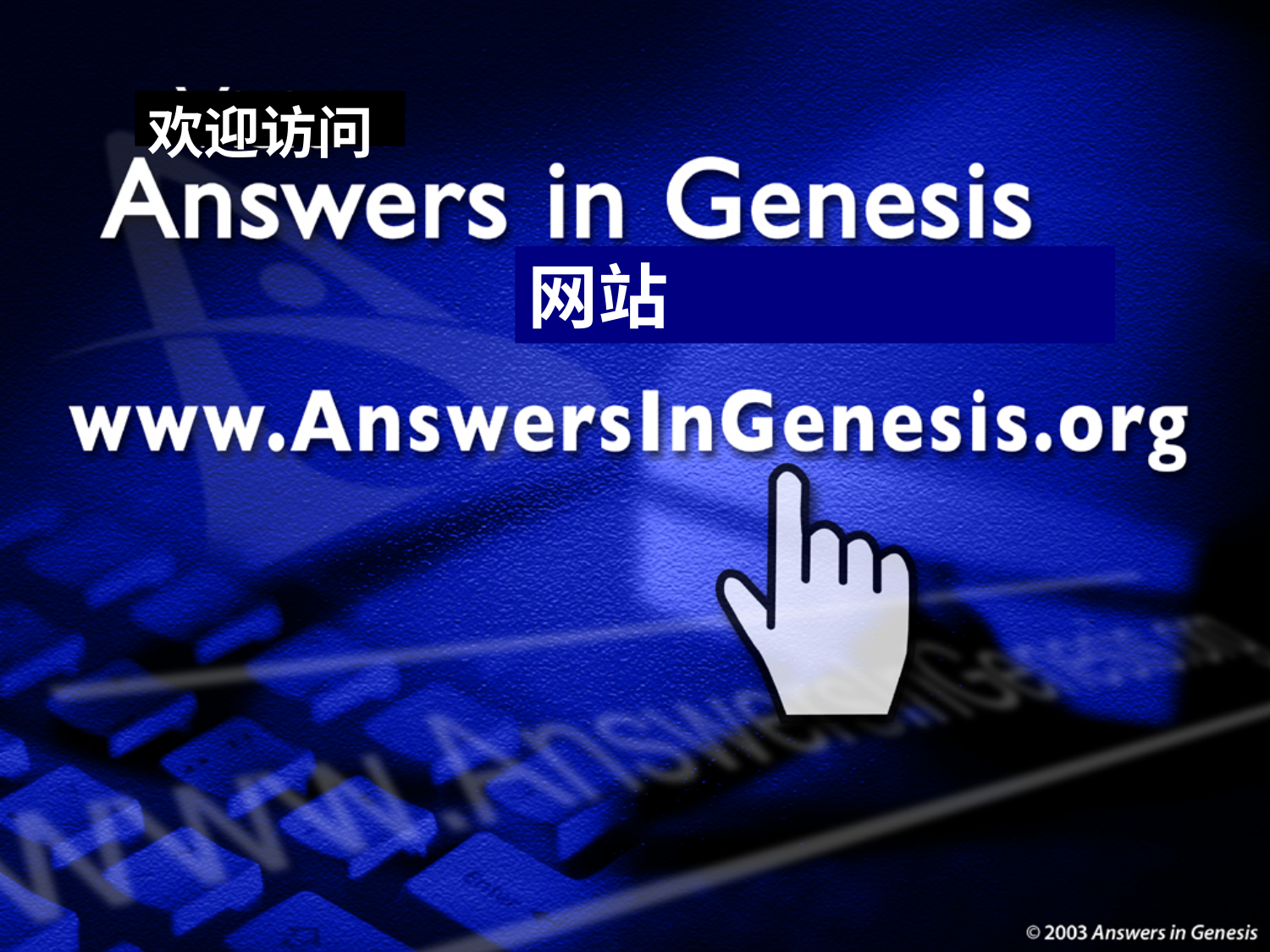

# AiG Web Address 00439
欢迎访问
网站